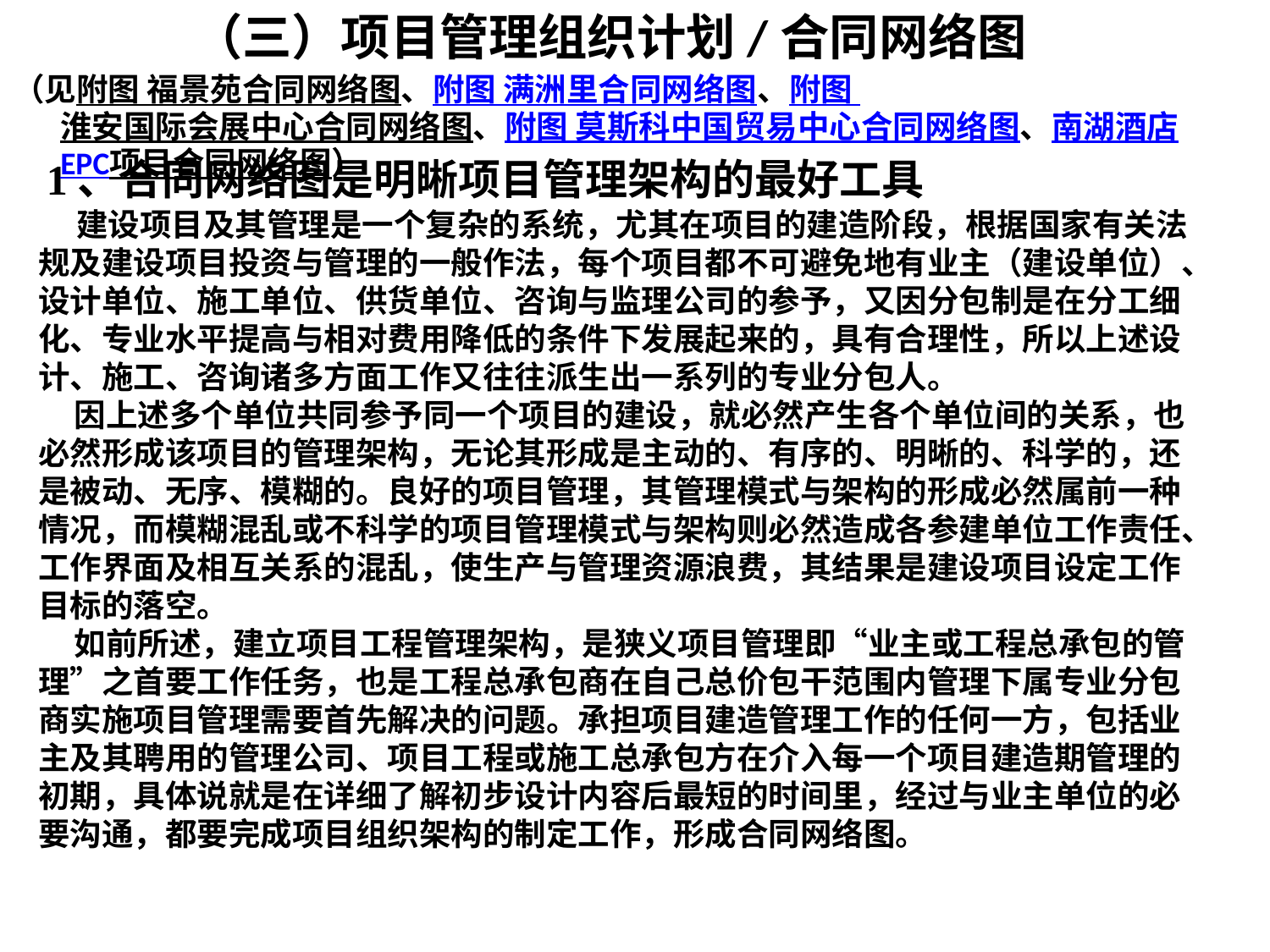

（三）项目管理组织计划/合同网络图
（见附图 福景苑合同网络图、附图 满洲里合同网络图、附图 淮安国际会展中心合同网络图、附图 莫斯科中国贸易中心合同网络图、南湖酒店EPC项目合同网络图）

 1、合同网络图是明晰项目管理架构的最好工具
    建设项目及其管理是一个复杂的系统，尤其在项目的建造阶段，根据国家有关法规及建设项目投资与管理的一般作法，每个项目都不可避免地有业主（建设单位）、设计单位、施工单位、供货单位、咨询与监理公司的参予，又因分包制是在分工细化、专业水平提高与相对费用降低的条件下发展起来的，具有合理性，所以上述设计、施工、咨询诸多方面工作又往往派生出一系列的专业分包人。
    因上述多个单位共同参予同一个项目的建设，就必然产生各个单位间的关系，也必然形成该项目的管理架构，无论其形成是主动的、有序的、明晰的、科学的，还是被动、无序、模糊的。良好的项目管理，其管理模式与架构的形成必然属前一种情况，而模糊混乱或不科学的项目管理模式与架构则必然造成各参建单位工作责任、工作界面及相互关系的混乱，使生产与管理资源浪费，其结果是建设项目设定工作目标的落空。
    如前所述，建立项目工程管理架构，是狭义项目管理即“业主或工程总承包的管理”之首要工作任务，也是工程总承包商在自己总价包干范围内管理下属专业分包商实施项目管理需要首先解决的问题。承担项目建造管理工作的任何一方，包括业主及其聘用的管理公司、项目工程或施工总承包方在介入每一个项目建造期管理的初期，具体说就是在详细了解初步设计内容后最短的时间里，经过与业主单位的必要沟通，都要完成项目组织架构的制定工作，形成合同网络图。